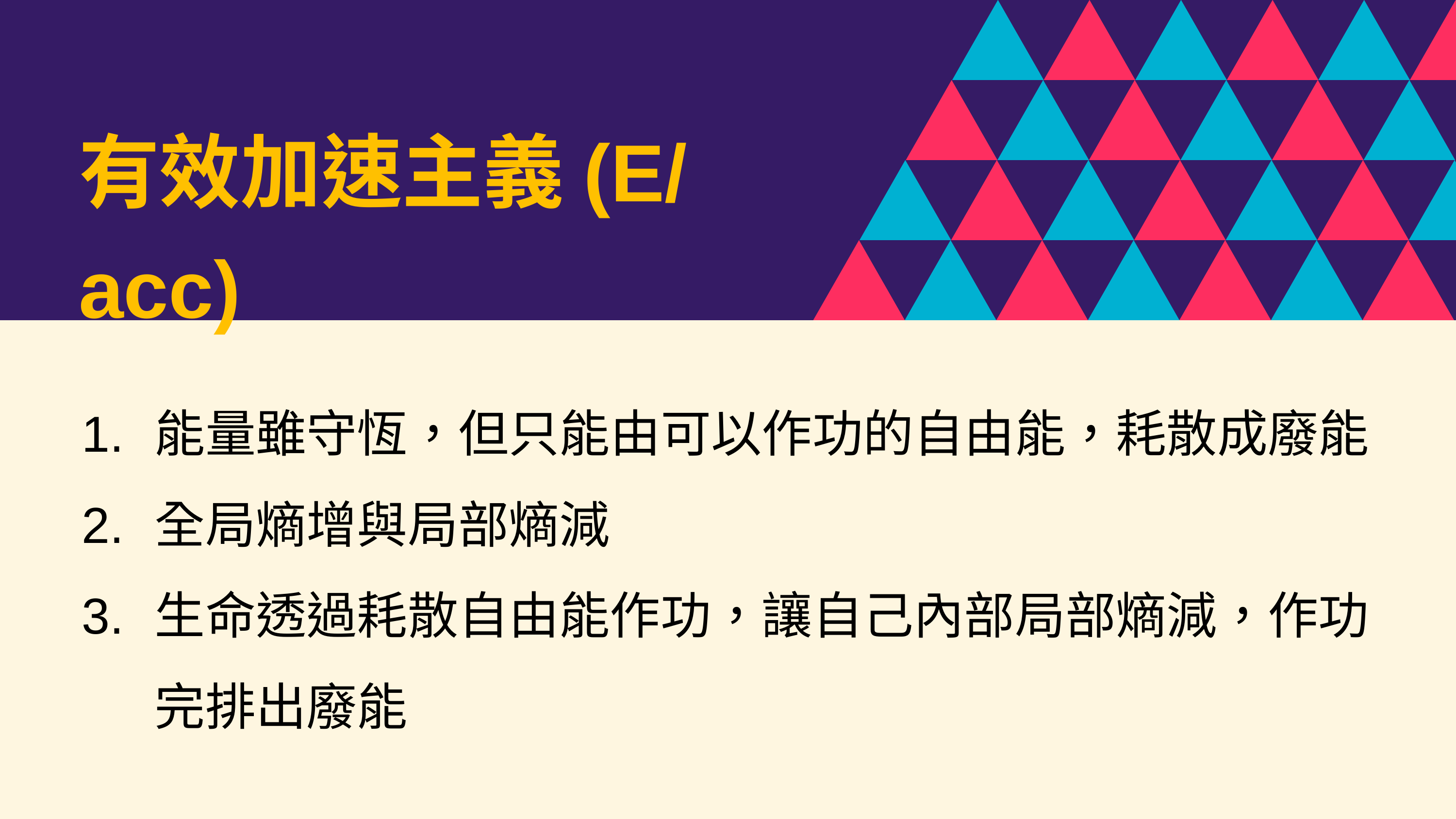

有效加速主義(E/acc)
能量雖守恆，但只能由可以作功的自由能，耗散成廢能
全局熵增與局部熵減
生命透過耗散自由能作功，讓自己內部局部熵減，作功完排出廢能